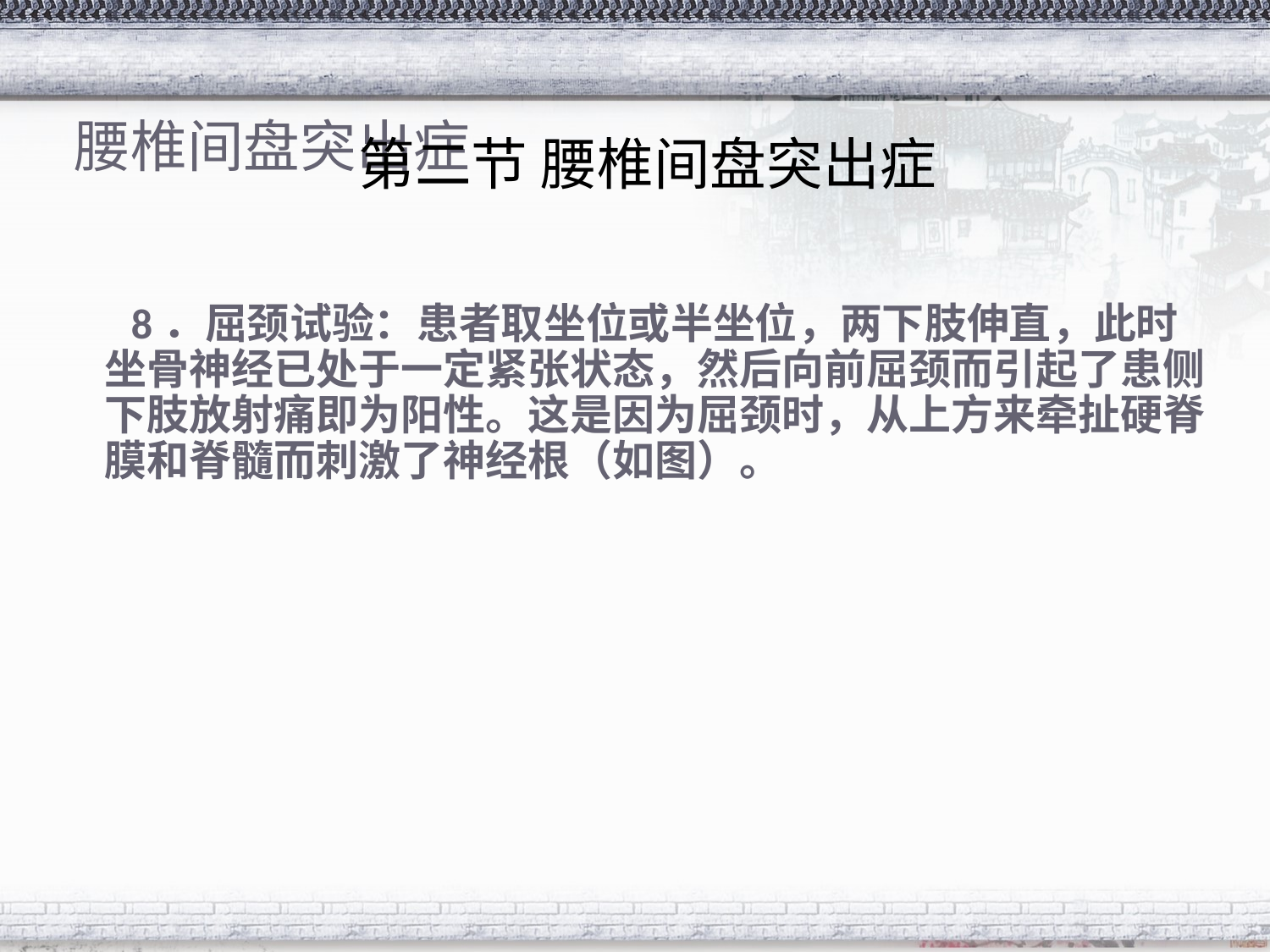

# 腰椎间盘突出症
第二节 腰椎间盘突出症
        8．屈颈试验：患者取坐位或半坐位，两下肢伸直，此时坐骨神经已处于一定紧张状态，然后向前屈颈而引起了患侧下肢放射痛即为阳性。这是因为屈颈时，从上方来牵扯硬脊膜和脊髓而刺激了神经根（如图）。